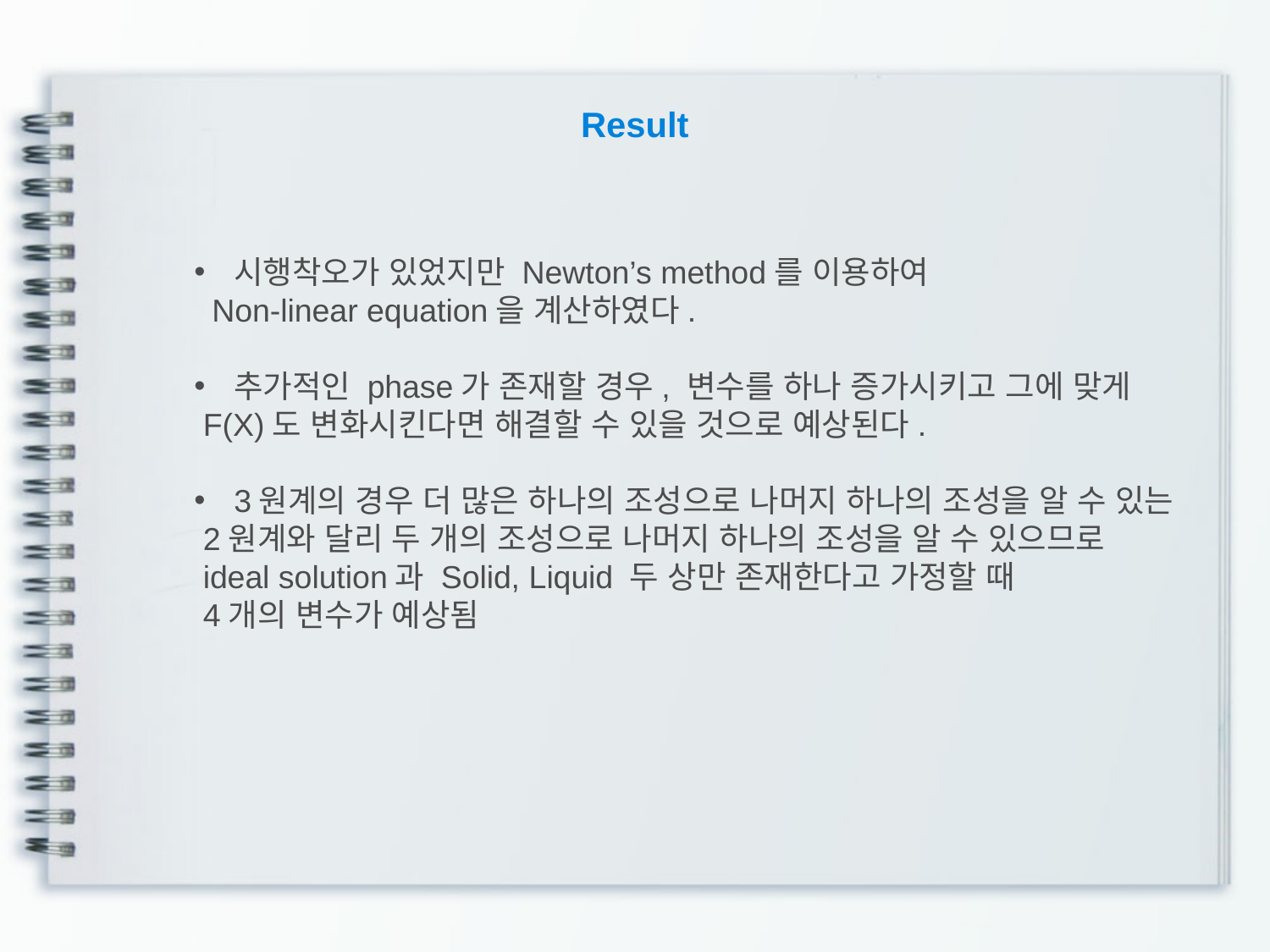

Result

시행착오가 있었지만 Newton’s method를 이용하여
  Non-linear equation을 계산하였다.

추가적인 phase가 존재할 경우, 변수를 하나 증가시키고 그에 맞게
 F(X)도 변화시킨다면 해결할 수 있을 것으로 예상된다.

3원계의 경우 더 많은 하나의 조성으로 나머지 하나의 조성을 알 수 있는
 2원계와 달리 두 개의 조성으로 나머지 하나의 조성을 알 수 있으므로
 ideal solution과 Solid, Liquid 두 상만 존재한다고 가정할 때
 4개의 변수가 예상됨